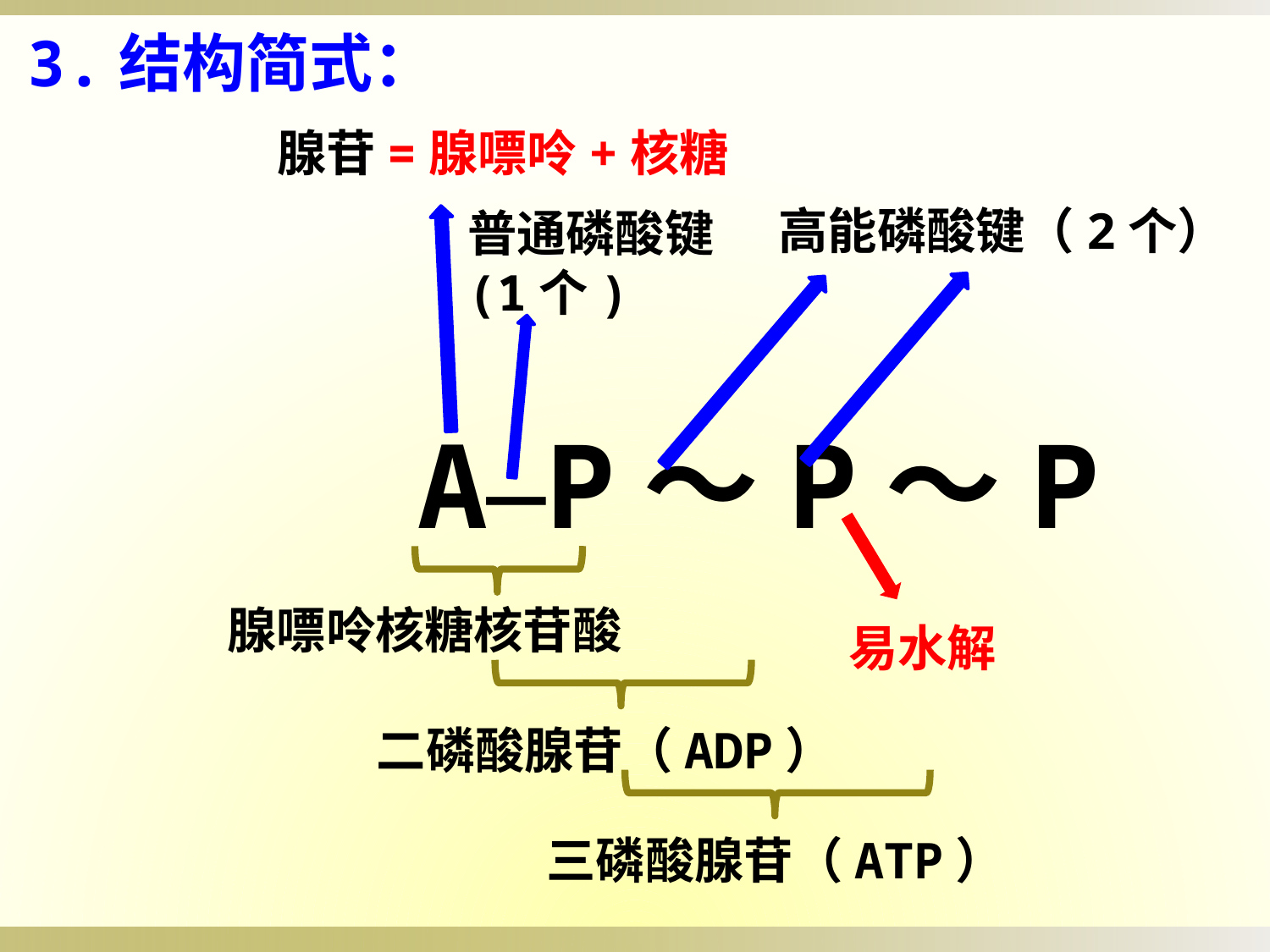

3.结构简式：
腺苷
=腺嘌呤+核糖
高能磷酸键（2个）
普通磷酸键(1个)

A–P～P～P

腺嘌呤核糖核苷酸
易水解

二磷酸腺苷（ADP）
三磷酸腺苷（ATP）